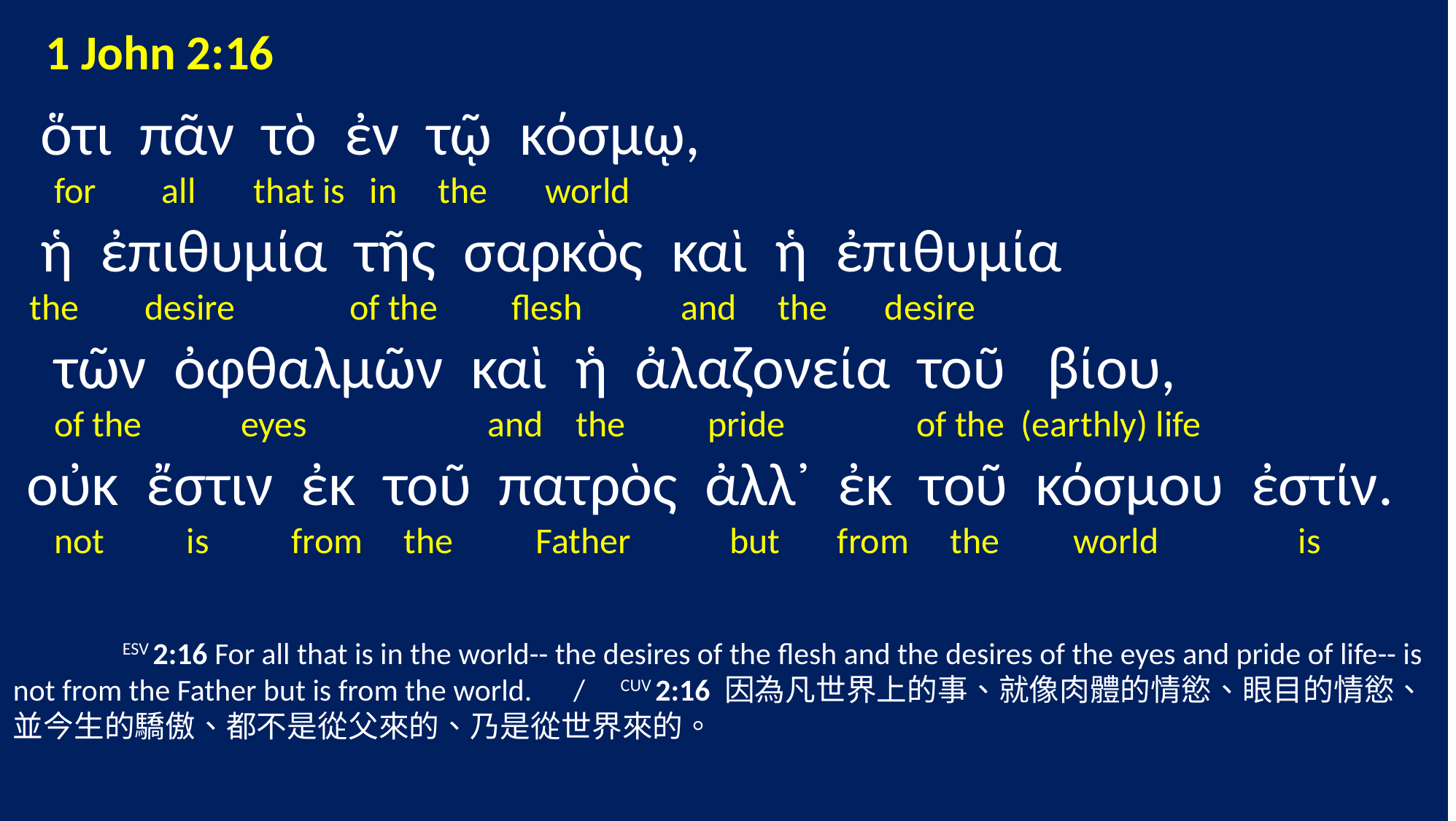

1 John 2:16

  ὅτι  πᾶν  τὸ  ἐν  τῷ  κόσμῳ,
     for        all       that is   in     the       world
  ἡ  ἐπιθυμία  τῆς  σαρκὸς  καὶ  ἡ  ἐπιθυμία
  the        desire              of the         flesh            and     the       desire
   τῶν  ὀφθαλμῶν  καὶ  ἡ  ἀλαζονεία  τοῦ   βίου,
     of the            eyes                      and    the          pride                of the  (earthly) life
 οὐκ  ἔστιν  ἐκ  τοῦ  πατρὸς  ἀλλ᾽  ἐκ  τοῦ  κόσμου  ἐστίν.
     not          is          from     the          Father            but       from     the         world                 is

	ESV 2:16 For all that is in the world-- the desires of the flesh and the desires of the eyes and pride of life-- is not from the Father but is from the world.      /     CUV 2:16 因為凡世界上的事、就像肉體的情慾、眼目的情慾、並今生的驕傲、都不是從父來的、乃是從世界來的。